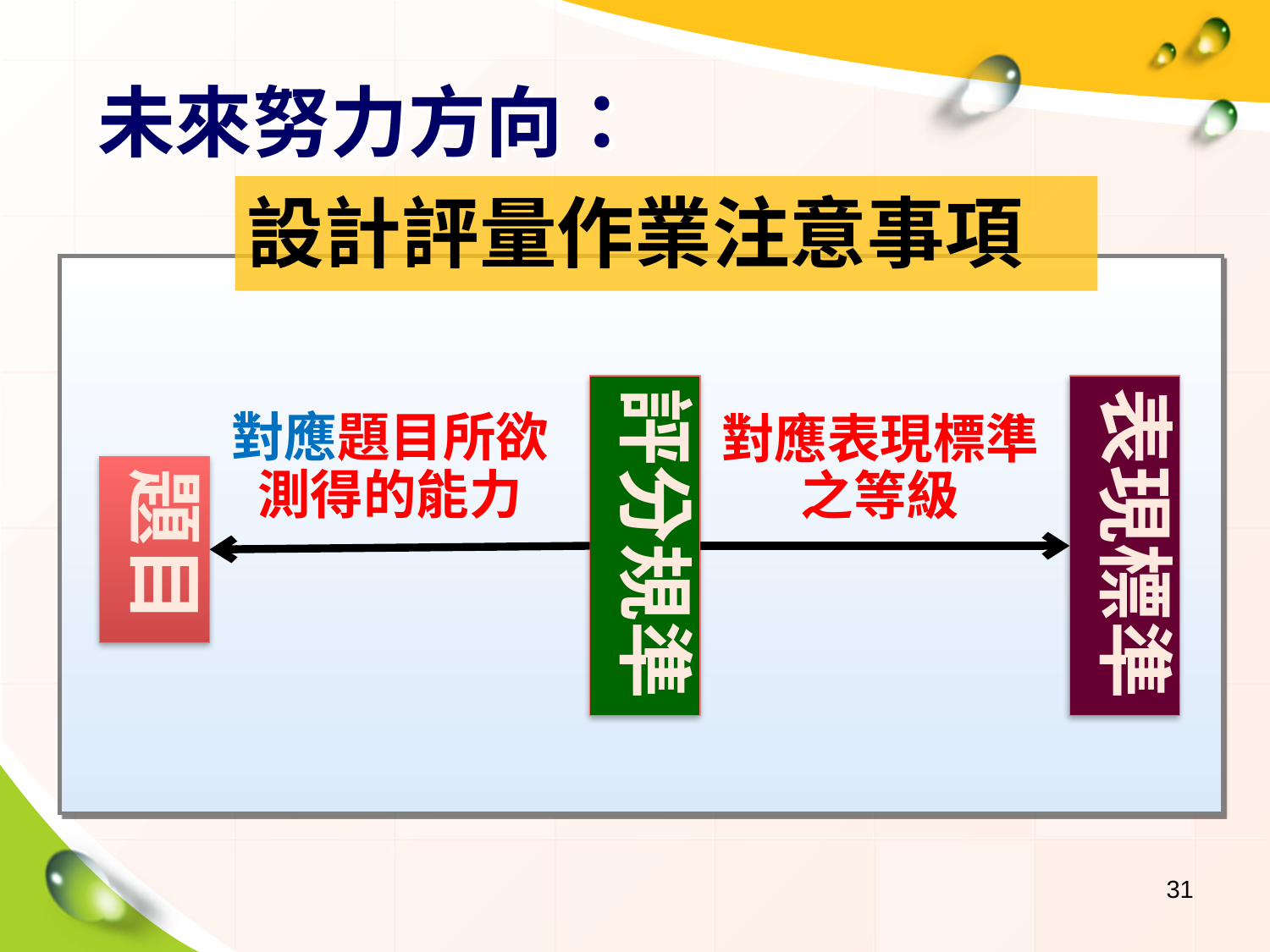

# 未來努力方向：

設計評量作業注意事項

評分規準
表現標準
對應題目所欲測得的能力
對應表現標準之等級
題目
31